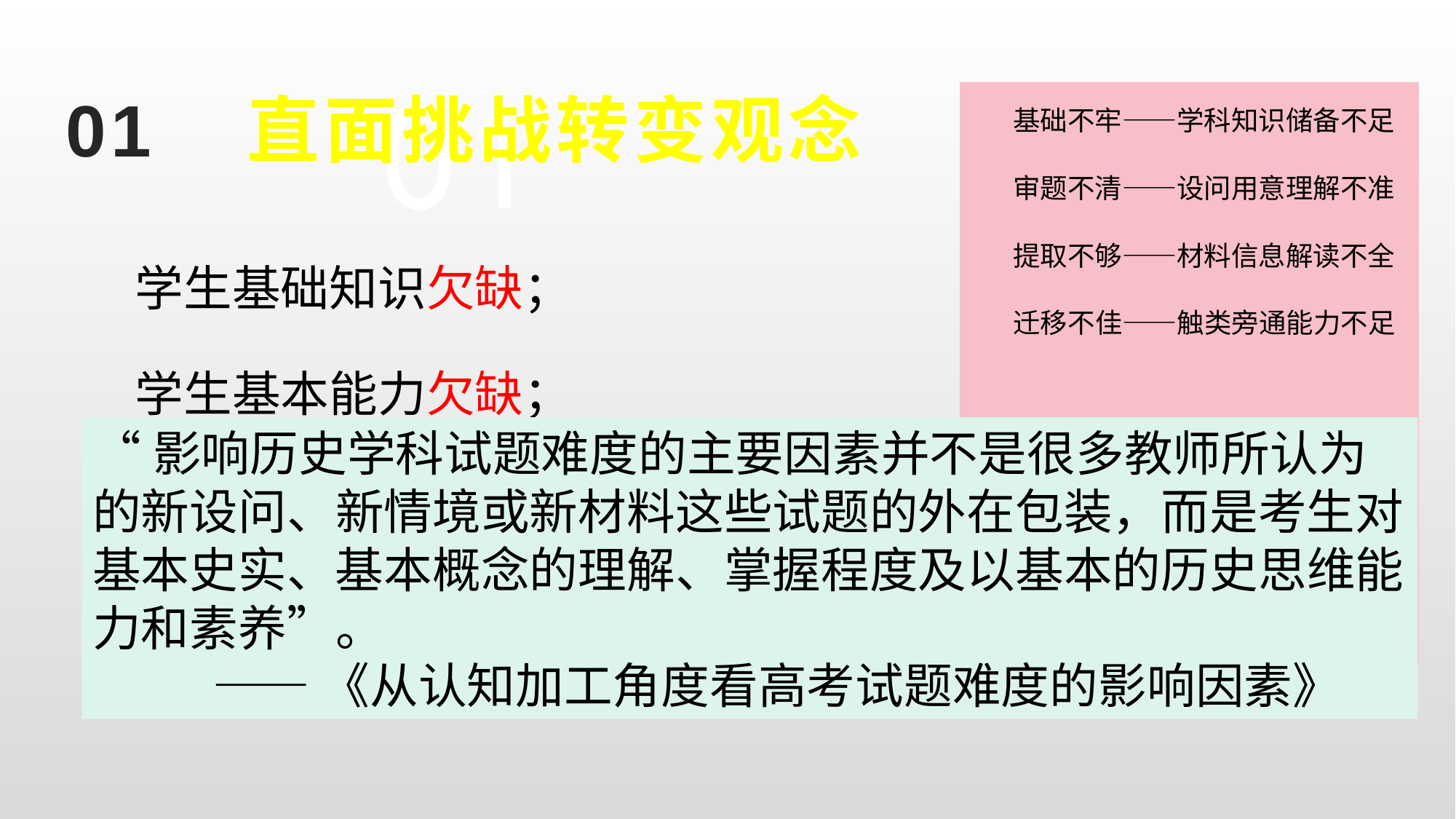

01   直面挑战转变观念
基础不牢——学科知识储备不足
审题不清——设问用意理解不准
提取不够——材料信息解读不全
迁移不佳——触类旁通能力不足
表述不准——专业术语使用不当
概括不精——语言组织臃肿不堪
卷面不洁——字迹排版书写不工
分数不高——综合运用能力不强

学生基础知识欠缺；
学生基本能力欠缺；
学生平时成绩波动更大；
   学校之间、班级之间历史成绩不平衡。
“影响历史学科试题难度的主要因素并不是很多教师所认为的新设问、新情境或新材料这些试题的外在包装，而是考生对基本史实、基本概念的理解、掌握程度及以基本的历史思维能力和素养”。
           ——《从认知加工角度看高考试题难度的影响因素》